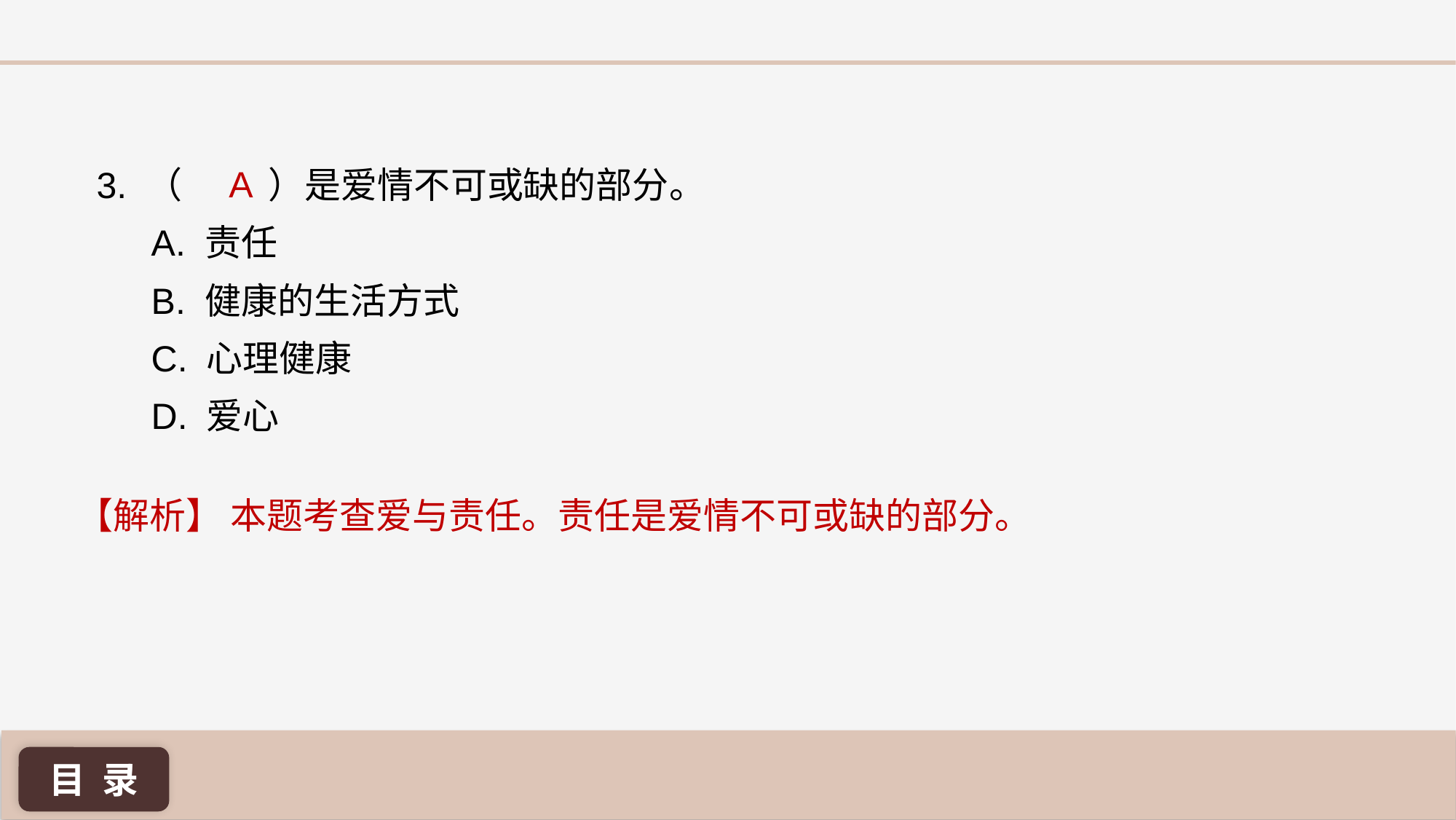

A
3. （	 ）是爱情不可或缺的部分。
A. 责任
B. 健康的生活方式
C. 心理健康
D. 爱心
【解析】 本题考查爱与责任。责任是爱情不可或缺的部分。